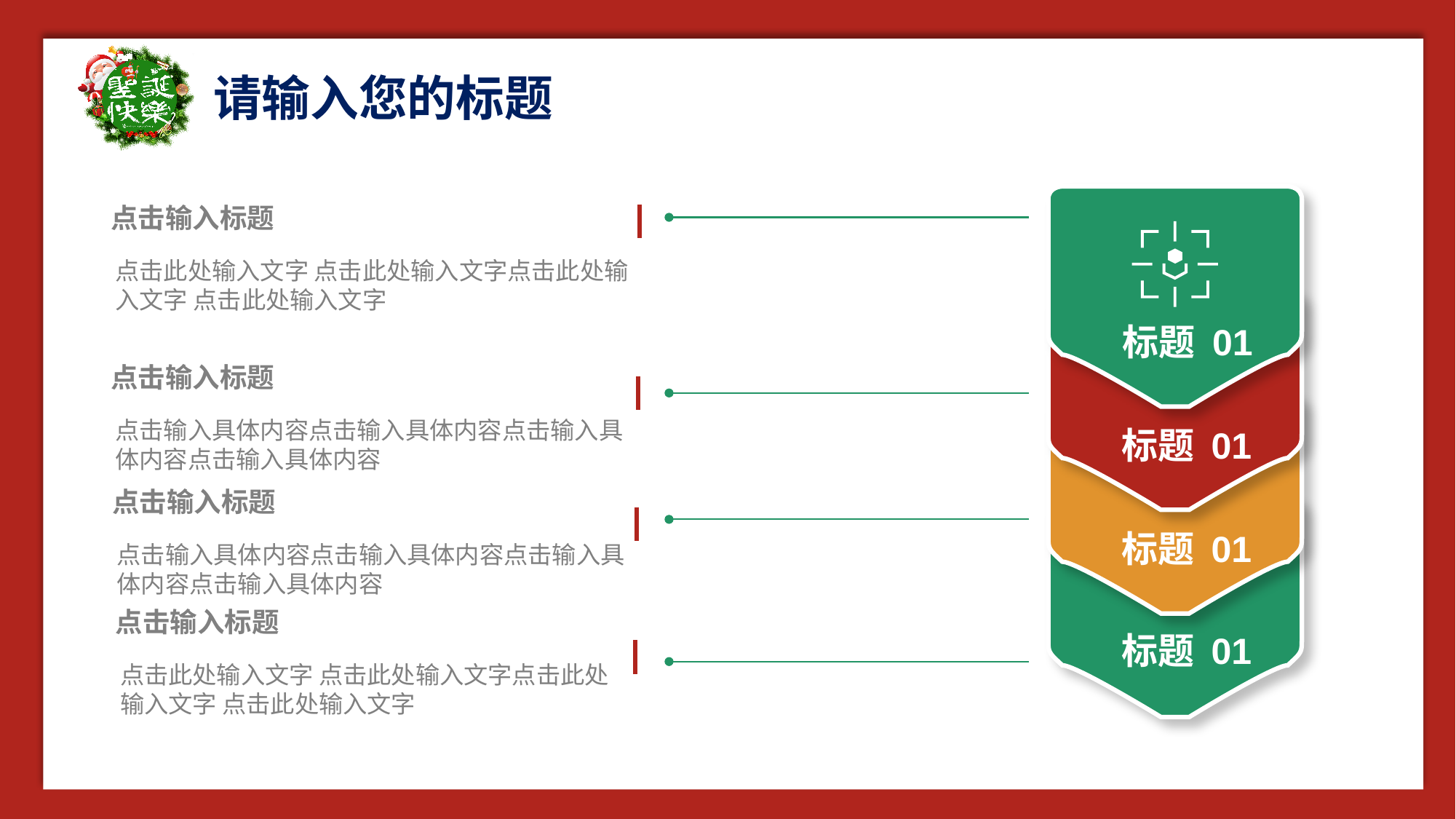

点击输入标题
点击此处输入文字 点击此处输入文字点击此处输入文字 点击此处输入文字

标题 01
点击输入标题
点击输入具体内容点击输入具体内容点击输入具体内容点击输入具体内容
标题 01
点击输入标题
点击输入具体内容点击输入具体内容点击输入具体内容点击输入具体内容
标题 01
点击输入标题
点击此处输入文字 点击此处输入文字点击此处输入文字 点击此处输入文字
标题 01